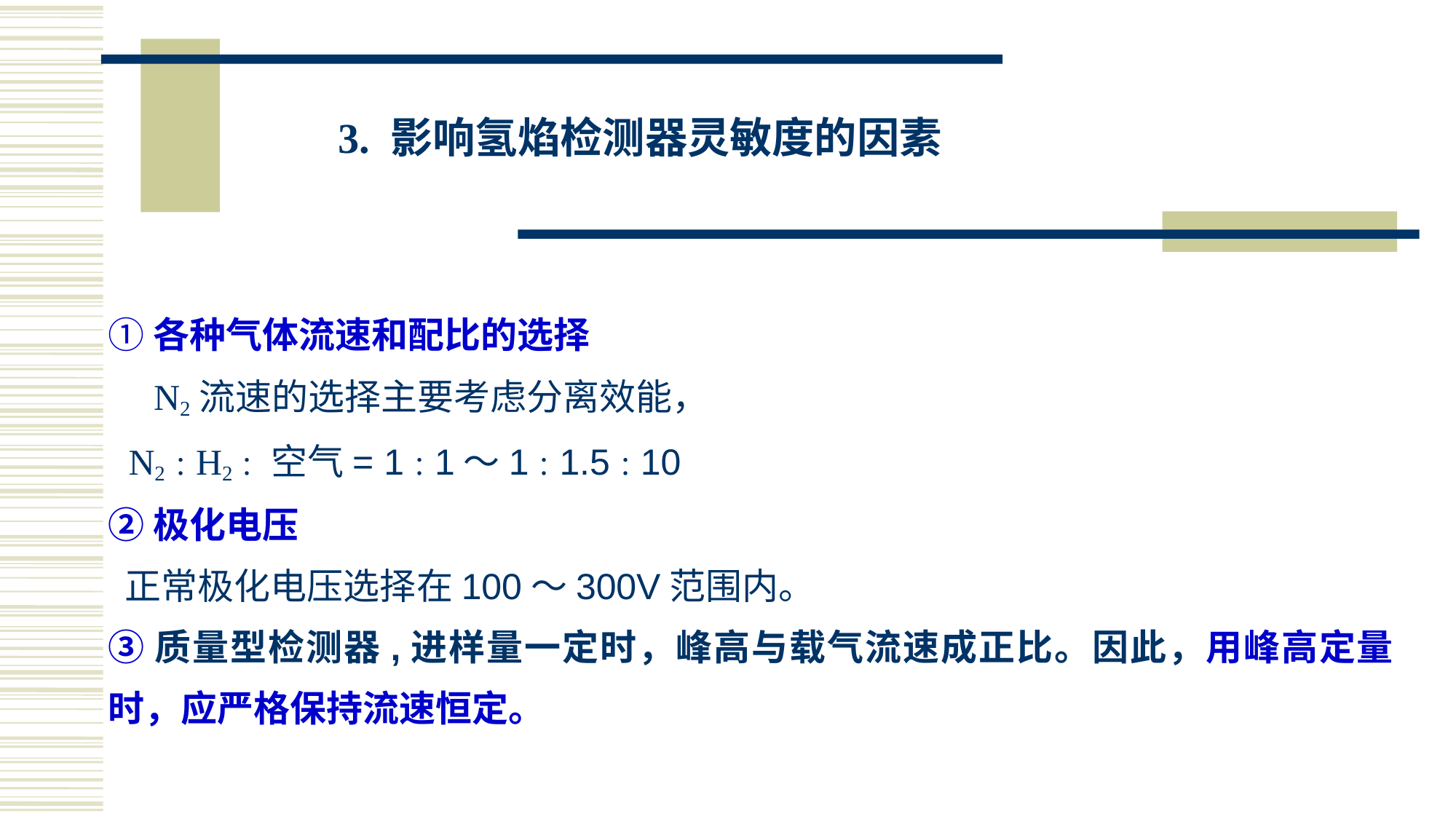

# 3. 影响氢焰检测器灵敏度的因素
①各种气体流速和配比的选择
     N2流速的选择主要考虑分离效能，
  N2 : H2 : 空气= 1 : 1～1 : 1.5 : 10
②极化电压
 正常极化电压选择在100～300V范围内。
③质量型检测器,进样量一定时，峰高与载气流速成正比。因此，用峰高定量时，应严格保持流速恒定。